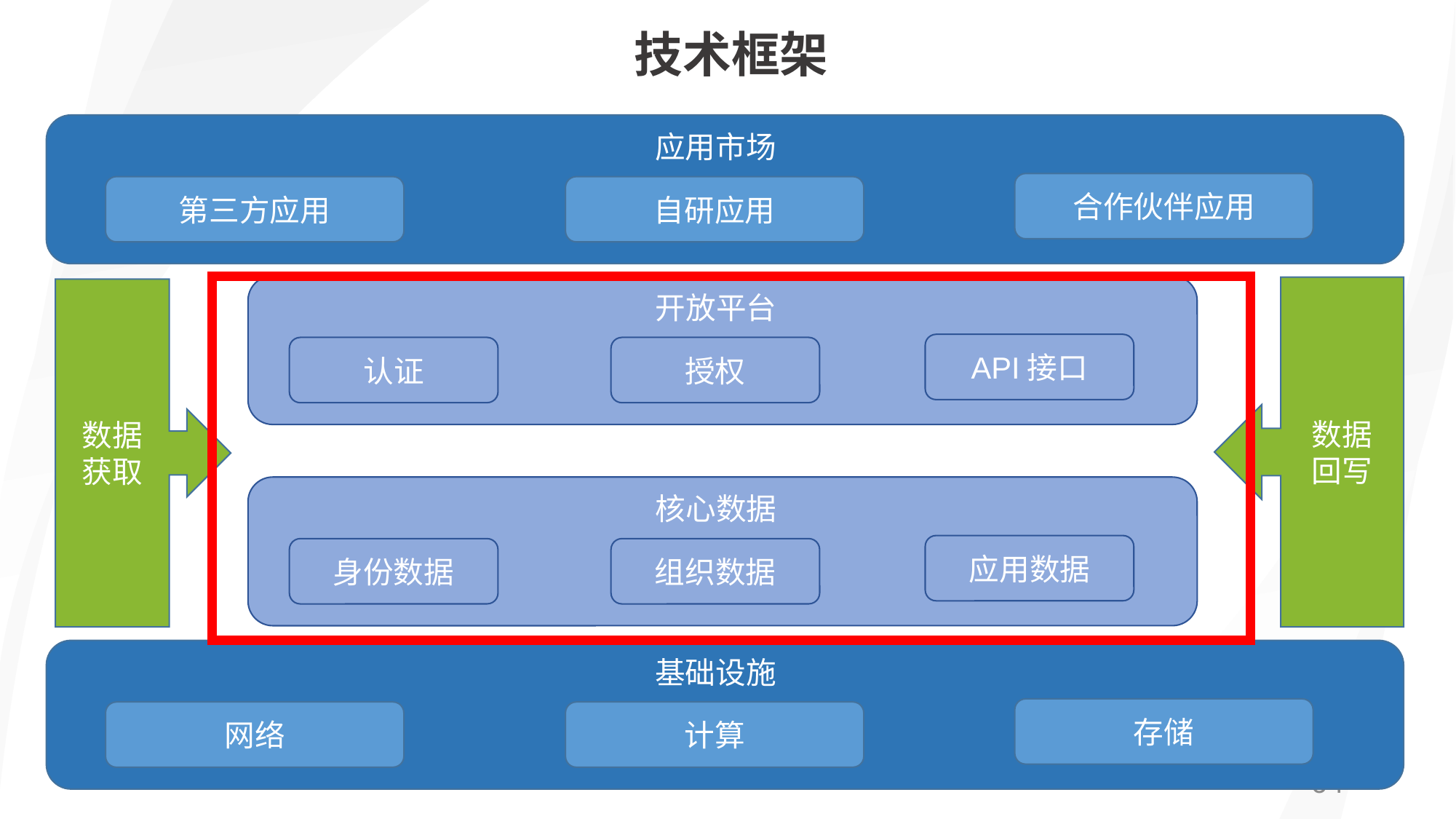

技术框架

应用市场
合作伙伴应用
自研应用
第三方应用
64

开放平台
API接口
授权
认证
64

数据
回写
数据
获取

核心数据
应用数据
组织数据
身份数据
64

基础设施
存储
计算
网络
64